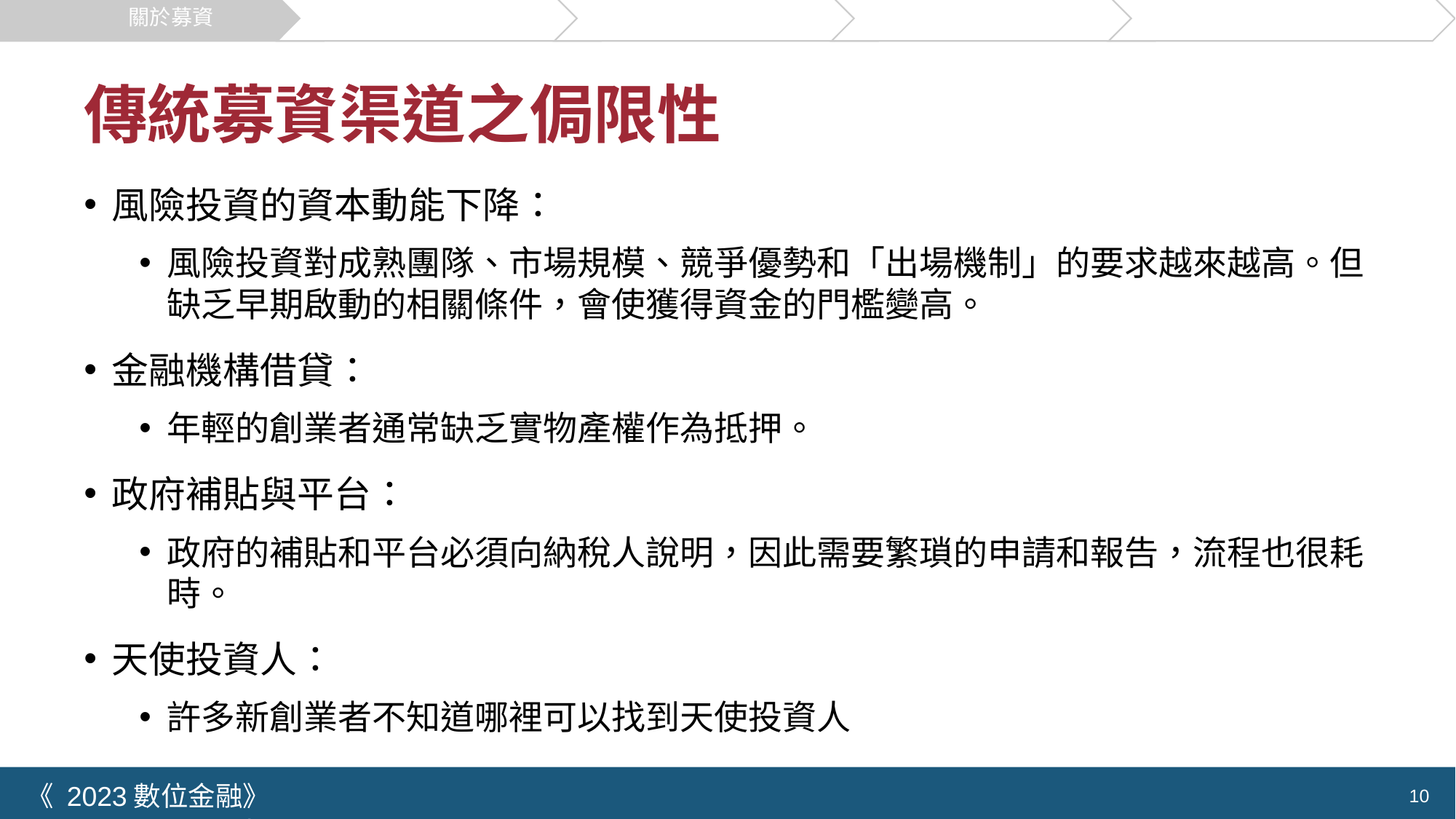

關於募資

群眾募資流程

創新模式

市場與案例

機會與挑戰
# 傳統募資渠道之侷限性
風險投資的資本動能下降：
風險投資對成熟團隊、市場規模、競爭優勢和「出場機制」的要求越來越高。但缺乏早期啟動的相關條件，會使獲得資金的門檻變高。
金融機構借貸：
年輕的創業者通常缺乏實物產權作為抵押。
政府補貼與平台：
政府的補貼和平台必須向納稅人說明，因此需要繁瑣的申請和報告，流程也很耗時。
天使投資人：
許多新創業者不知道哪裡可以找到天使投資人

《 2023數位金融》                                                                                                                                             	NYCU.IIM.IEBI Lab
10